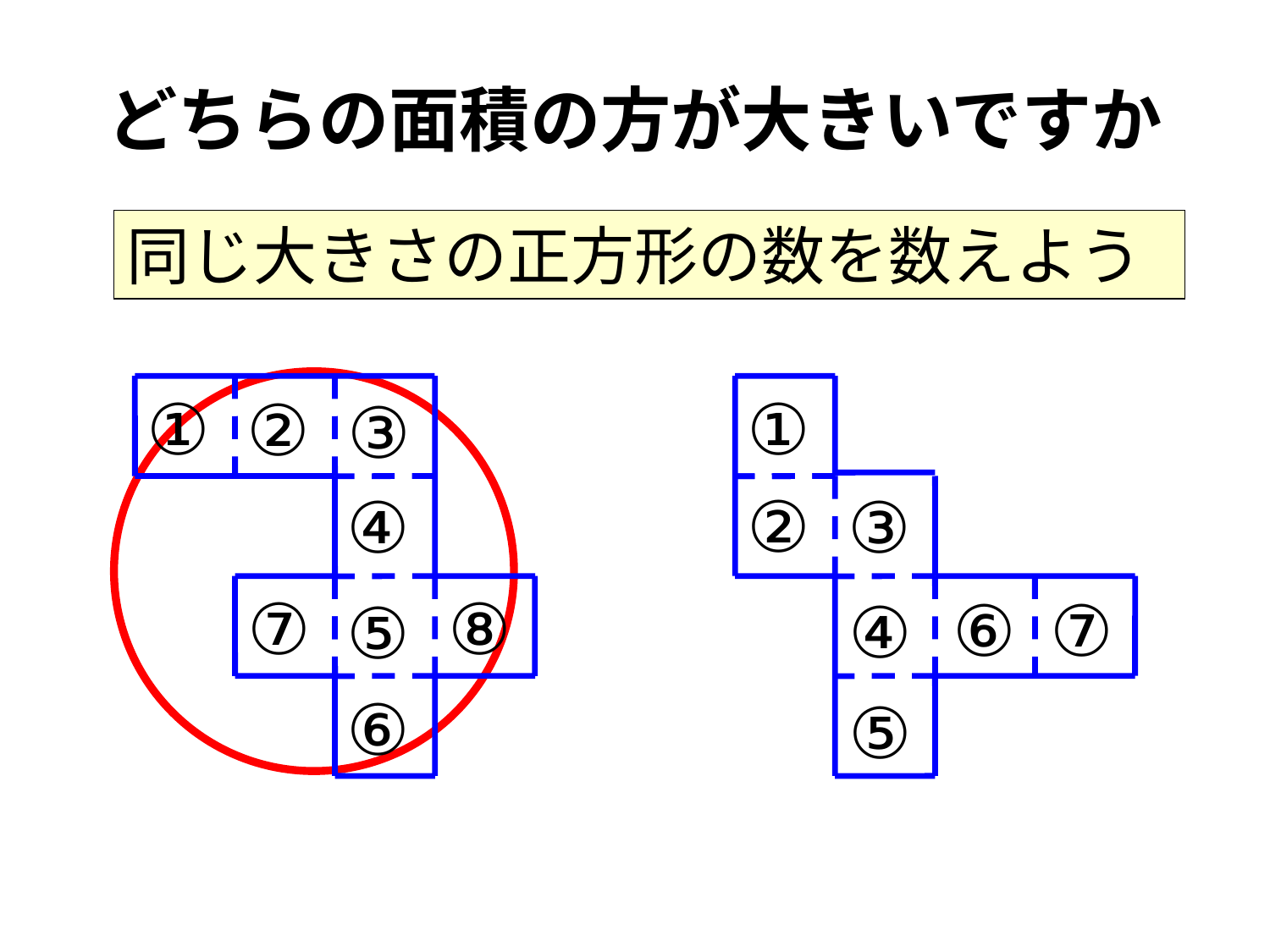

# どちらの面積の方が大きいですか
同じ大きさの正方形の数を数えよう

①
①
②
③

②

④
③

⑦
⑧
⑥
⑦
④
⑤

⑥
⑤